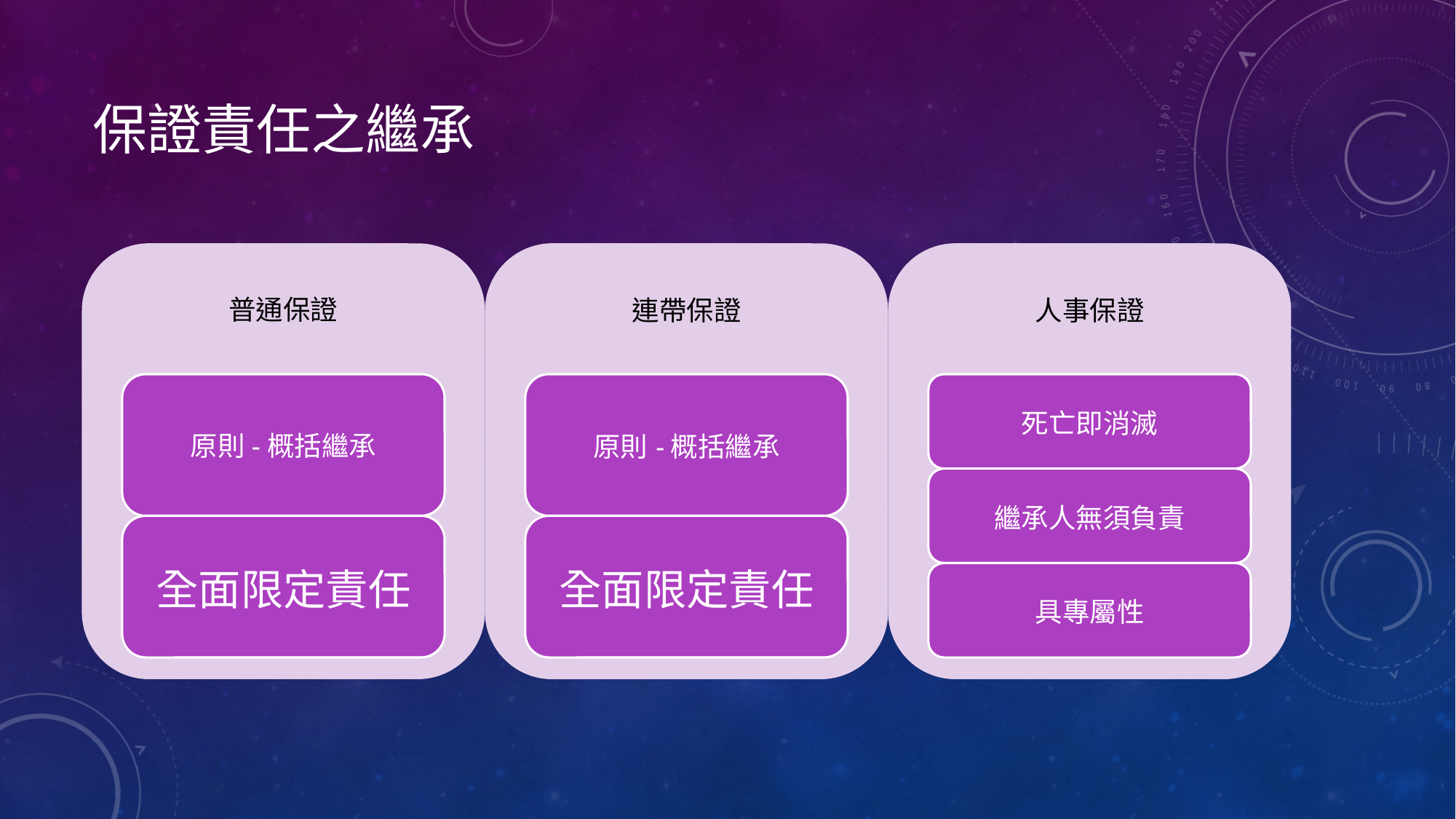

# 保證責任之繼承
普通保證
原則-概括繼承
連帶保證
原則-概括繼承
全面限定責任
人事保證
死亡即消滅
繼承人無須負責
全面限定責任
具專屬性